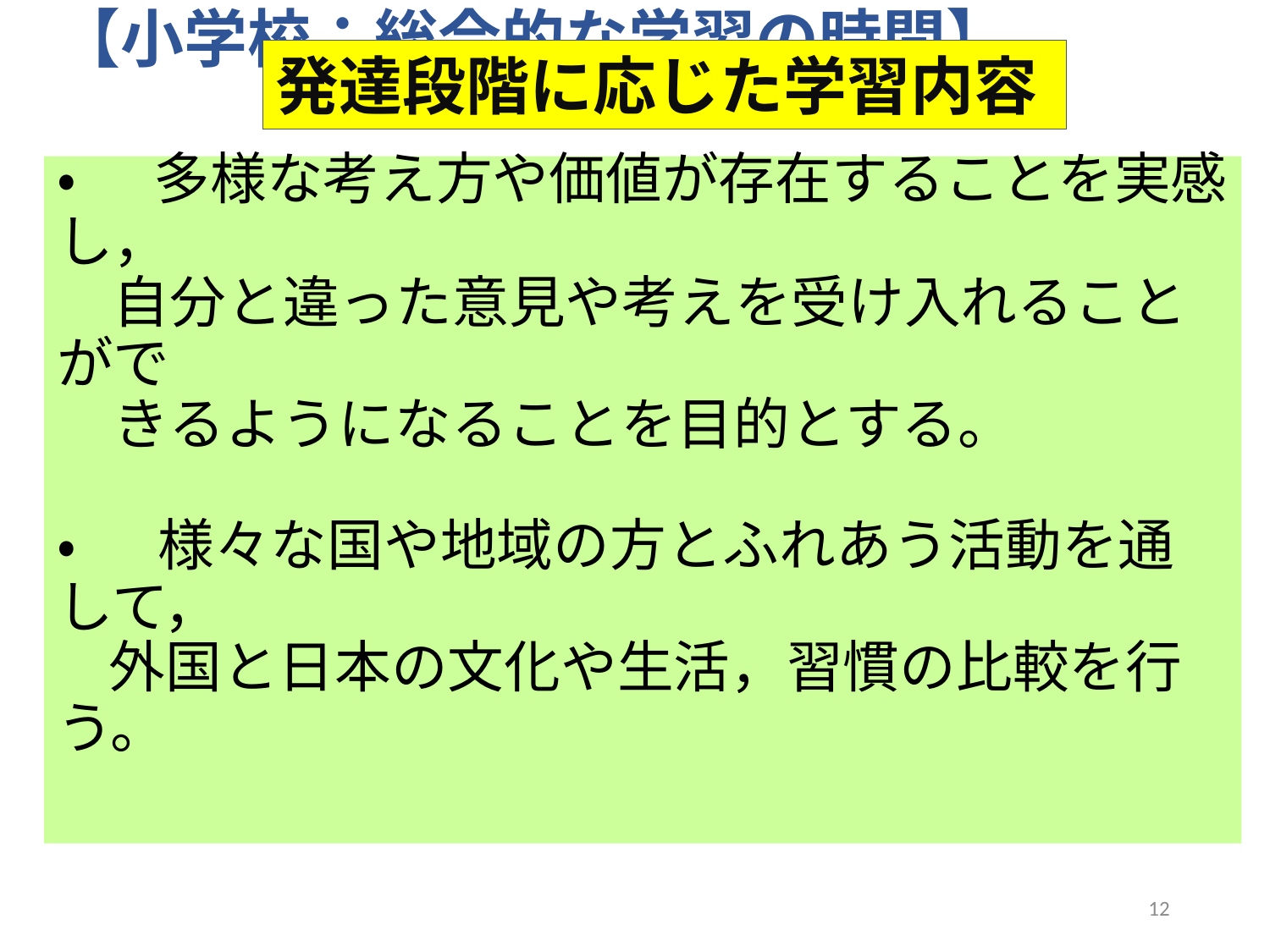

発達段階に応じた学習内容
# 【小学校：総合的な学習の時間】 ・　 多様な考え方や価値が存在することを実感し，　　 　自分と違った意見や考えを受け入れることがで 　きるようになることを目的とする。 ・　  様々な国や地域の方とふれあう活動を通して， 　 外国と日本の文化や生活，習慣の比較を行う。
12